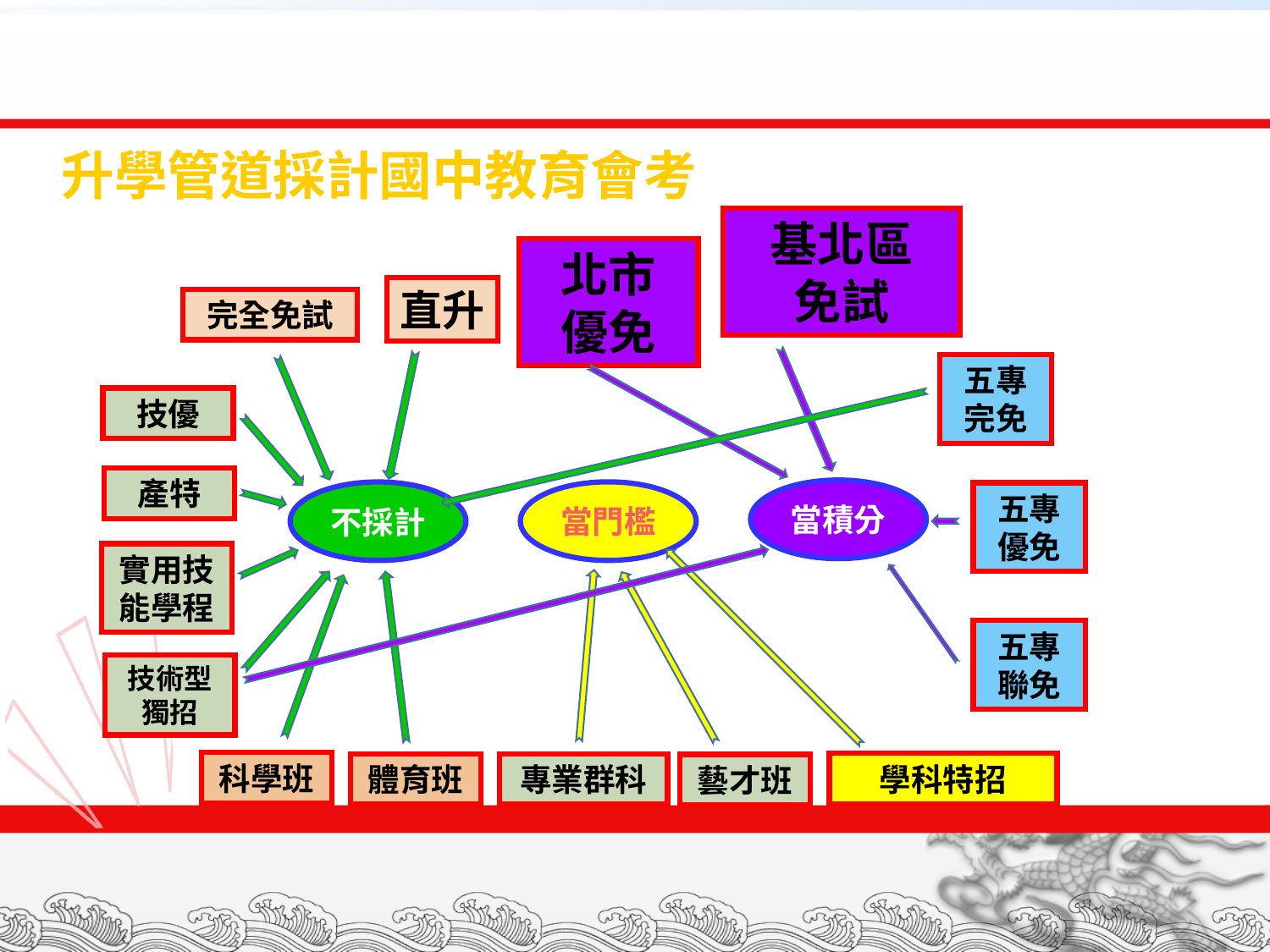

升學管道採計國中教育會考

基北區
免試
北市
優免
直升
完全免試
五專
完免
技優

產特
當積分
當門檻
不採計
五專
優免

實用技能學程

五專
聯免

技術型
獨招
科學班
學科特招
體育班
專業群科
藝才班